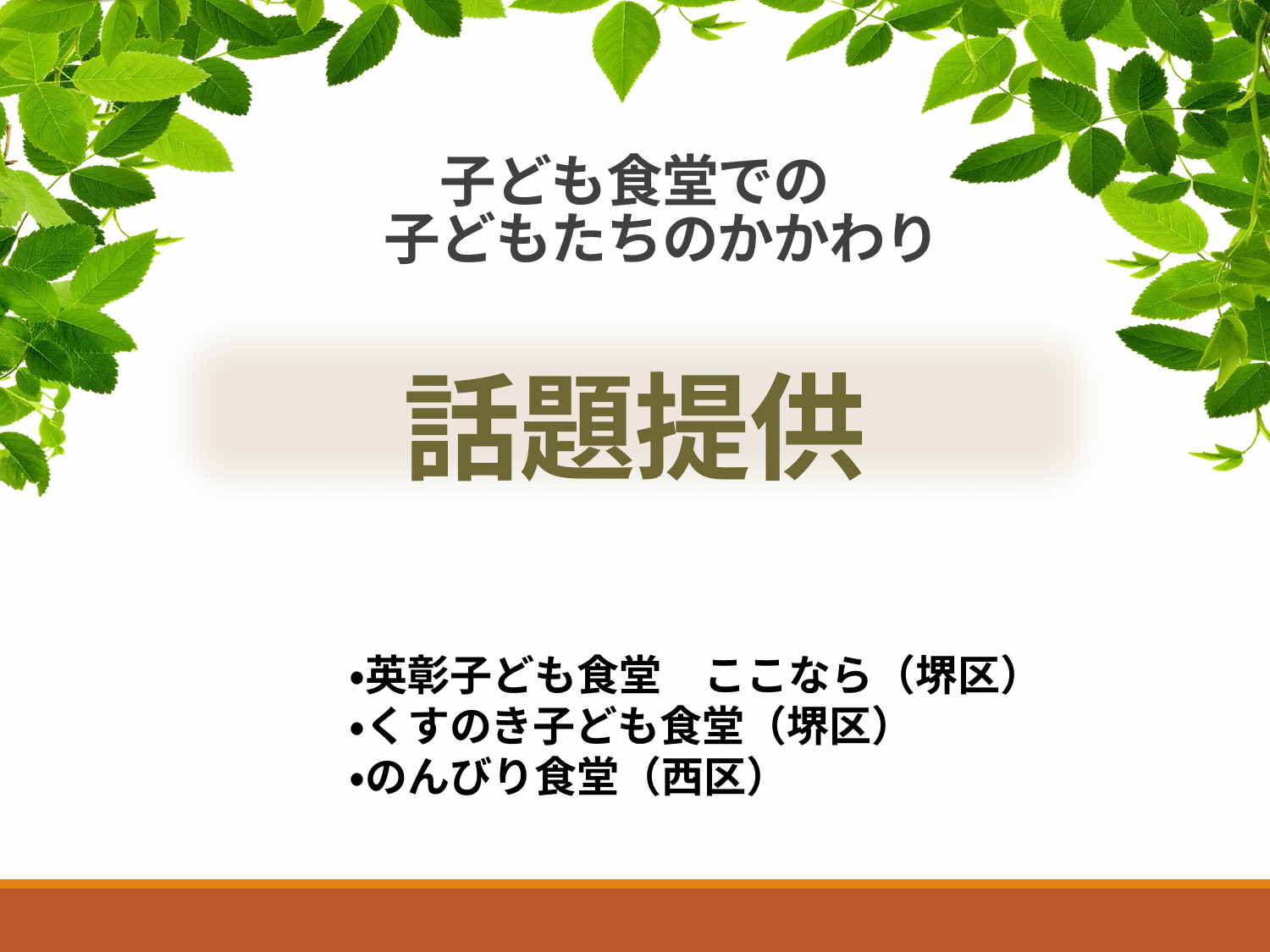

・英彰子ども食堂　ここなら（堺区）
　　　　　　　　・くすのき子ども食堂（堺区）
　　　　　　　　・のんびり食堂（西区）
子ども食堂での
　子どもたちのかかわり

話題提供